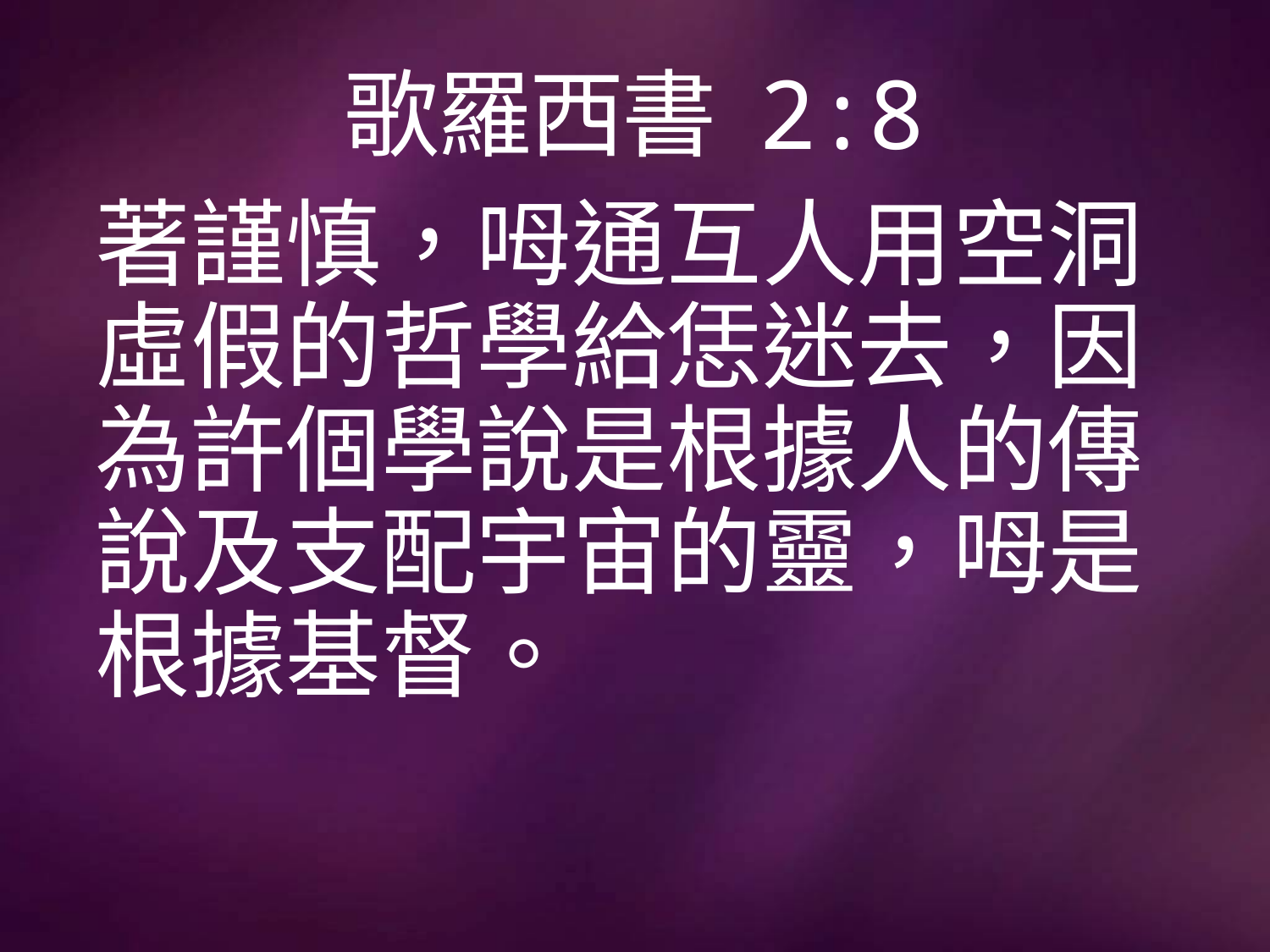

# 歌羅西書 2:8
著謹慎，呣通互人用空洞虛假的哲學給恁迷去，因為許個學說是根據人的傳說及支配宇宙的靈，呣是根據基督。